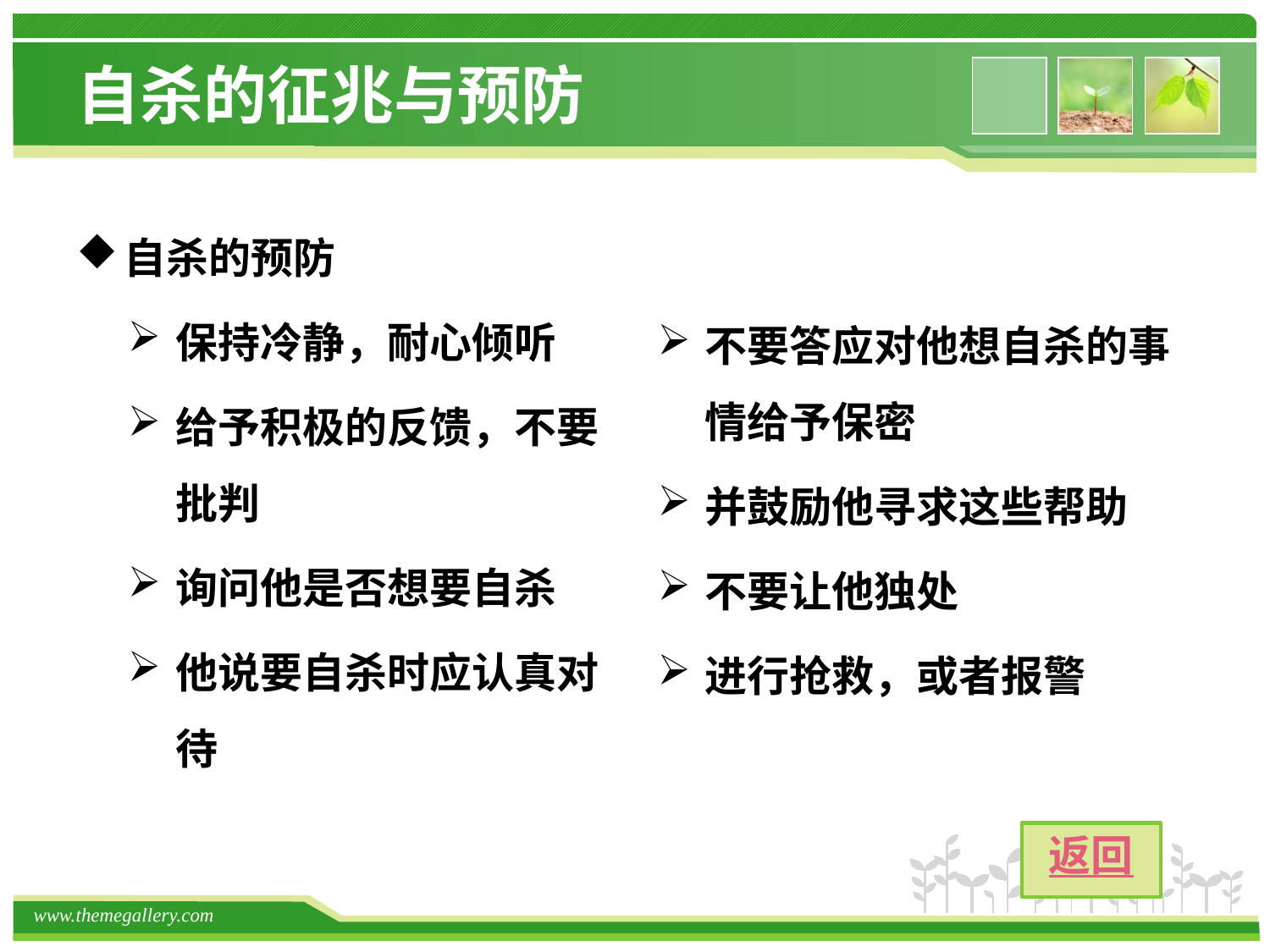

# 自杀的征兆与预防
自杀的预防
保持冷静，耐心倾听
给予积极的反馈，不要批判
询问他是否想要自杀
他说要自杀时应认真对待

不要答应对他想自杀的事情给予保密
并鼓励他寻求这些帮助
不要让他独处
进行抢救，或者报警
返回